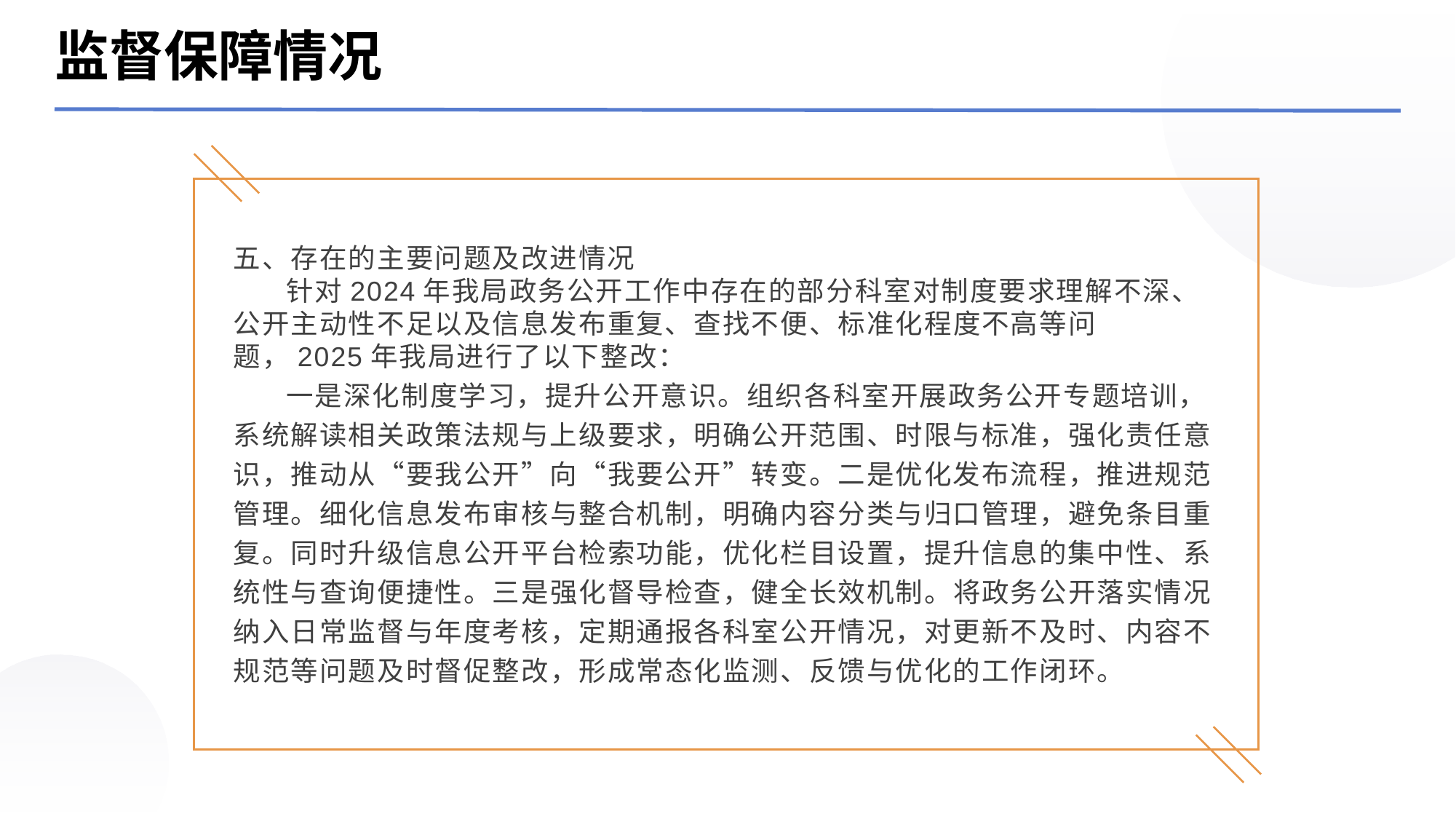

监督保障情况

五、存在的主要问题及改进情况
      针对2024年我局政务公开工作中存在的部分科室对制度要求理解不深、公开主动性不足以及信息发布重复、查找不便、标准化程度不高等问题，2025年我局进行了以下整改：
      一是深化制度学习，提升公开意识。组织各科室开展政务公开专题培训，系统解读相关政策法规与上级要求，明确公开范围、时限与标准，强化责任意识，推动从“要我公开”向“我要公开”转变。二是优化发布流程，推进规范管理。细化信息发布审核与整合机制，明确内容分类与归口管理，避免条目重复。同时升级信息公开平台检索功能，优化栏目设置，提升信息的集中性、系统性与查询便捷性。三是强化督导检查，健全长效机制。将政务公开落实情况纳入日常监督与年度考核，定期通报各科室公开情况，对更新不及时、内容不规范等问题及时督促整改，形成常态化监测、反馈与优化的工作闭环。